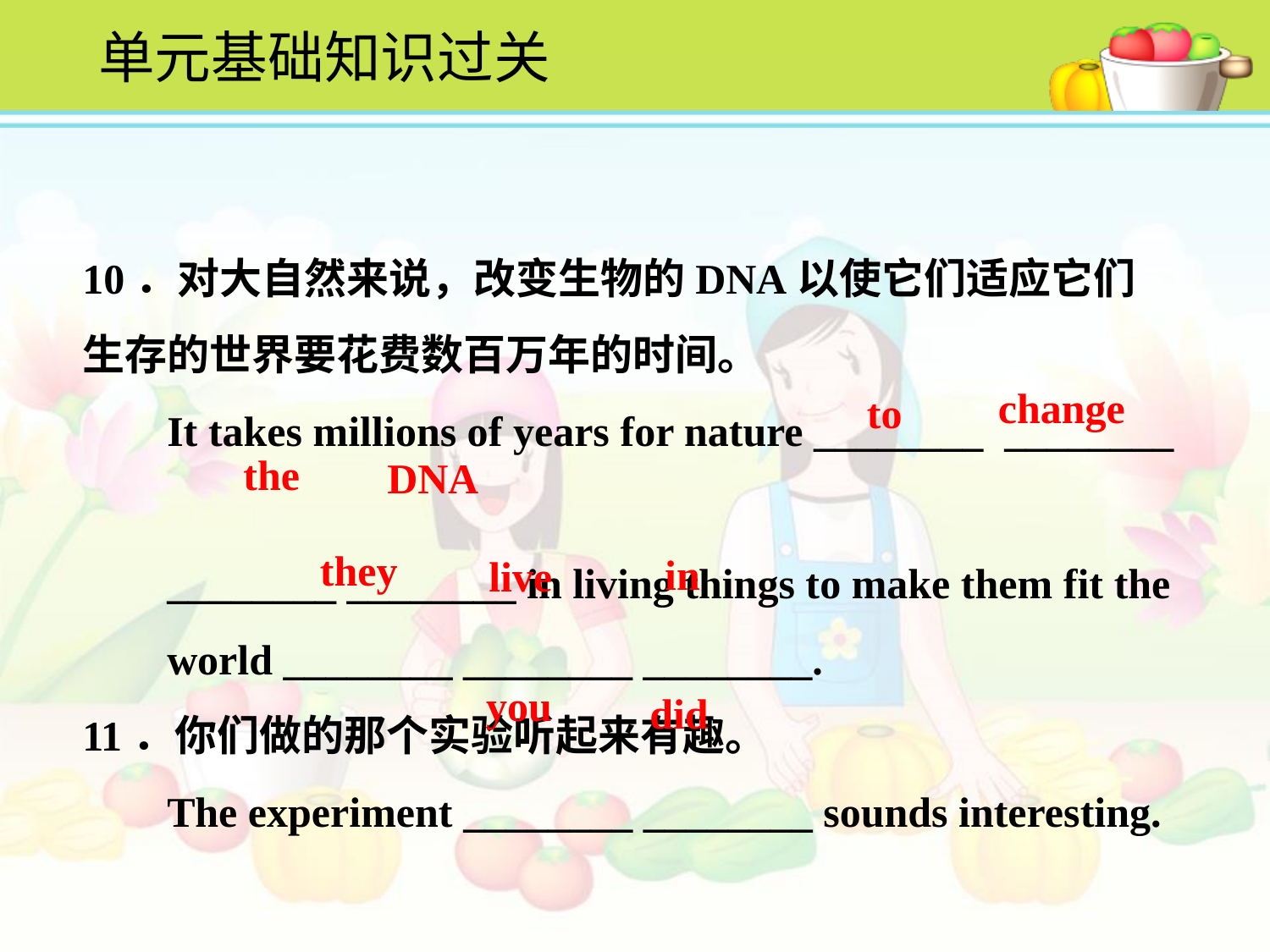

单元基础知识过关
10．对大自然来说，改变生物的DNA以使它们适应它们生存的世界要花费数百万年的时间。
        It takes millions of years for nature ________  ________
        ________ ________ in living things to make them fit the
        world ________ ________ ________.
11．你们做的那个实验听起来有趣。
        The experiment ________ ________ sounds interesting.
change
to
the
DNA
they
in
live
you
did